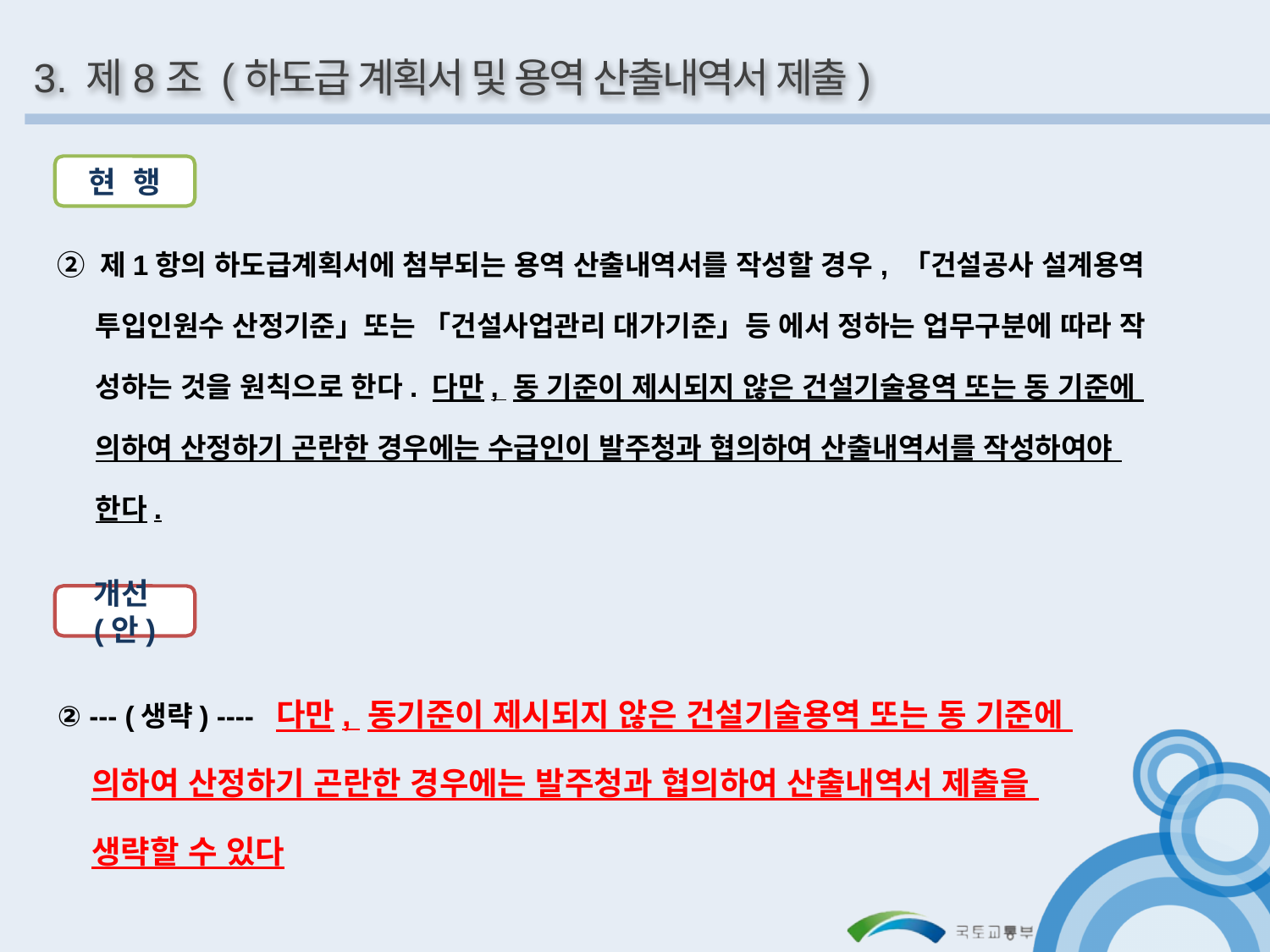

3. 제8조 (하도급 계획서 및 용역 산출내역서 제출)
현  행
② 제1항의 하도급계획서에 첨부되는 용역 산출내역서를 작성할 경우, 「건설공사 설계용역
    투입인원수 산정기준」또는 「건설사업관리 대가기준」등 에서 정하는 업무구분에 따라 작
    성하는 것을 원칙으로 한다. 다만, 동 기준이 제시되지 않은 건설기술용역 또는 동 기준에
    의하여 산정하기 곤란한 경우에는 수급인이 발주청과 협의하여 산출내역서를 작성하여야
    한다.
개선(안)
② --- (생략) ----  다만, 동기준이 제시되지 않은 건설기술용역 또는 동 기준에
   의하여 산정하기 곤란한 경우에는 발주청과 협의하여 산출내역서 제출을
   생략할 수 있다